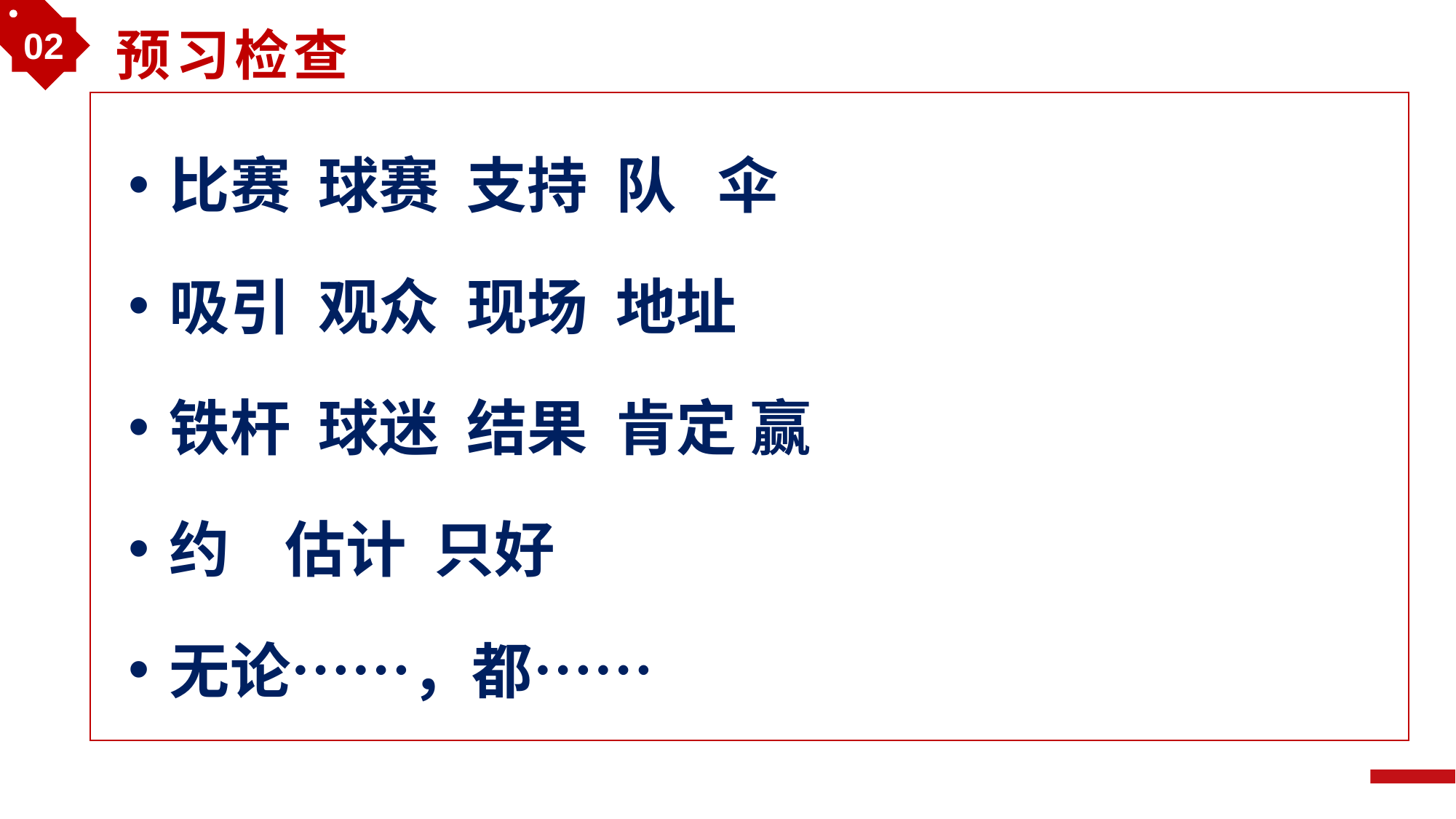

02
预习检查

比赛  球赛  支持  队   伞
吸引  观众  现场  地址
铁杆  球迷  结果  肯定 赢
约    估计  只好
无论……，都……